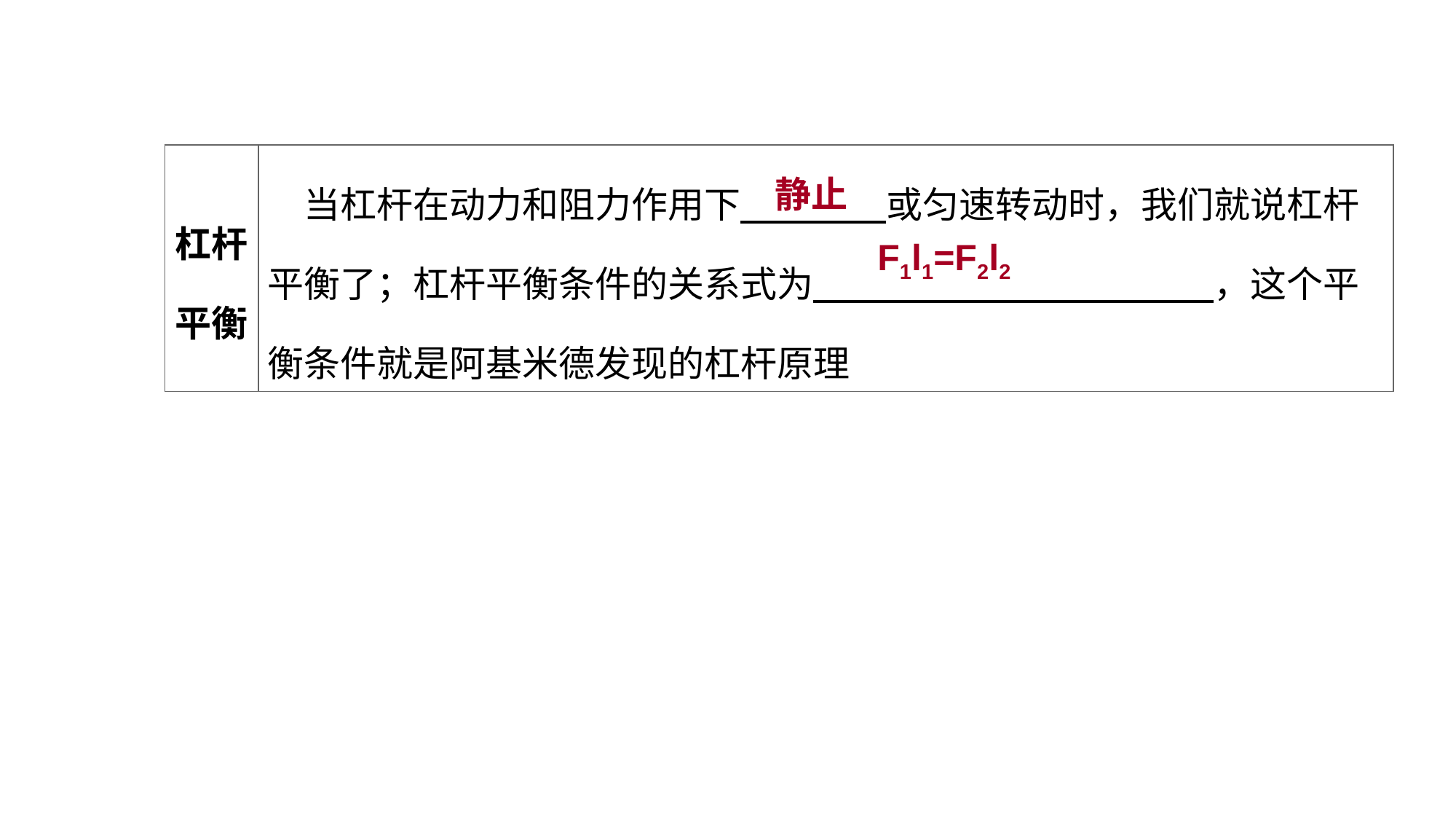

| 杠杆平衡 | 当杠杆在动力和阻力作用下　　　　或匀速转动时，我们就说杠杆平衡了；杠杆平衡条件的关系式为　　　　　　　　　　　，这个平衡条件就是阿基米德发现的杠杆原理 |
| --- | --- |
静止
F1l1=F2l2
教材梳理 夯实基础